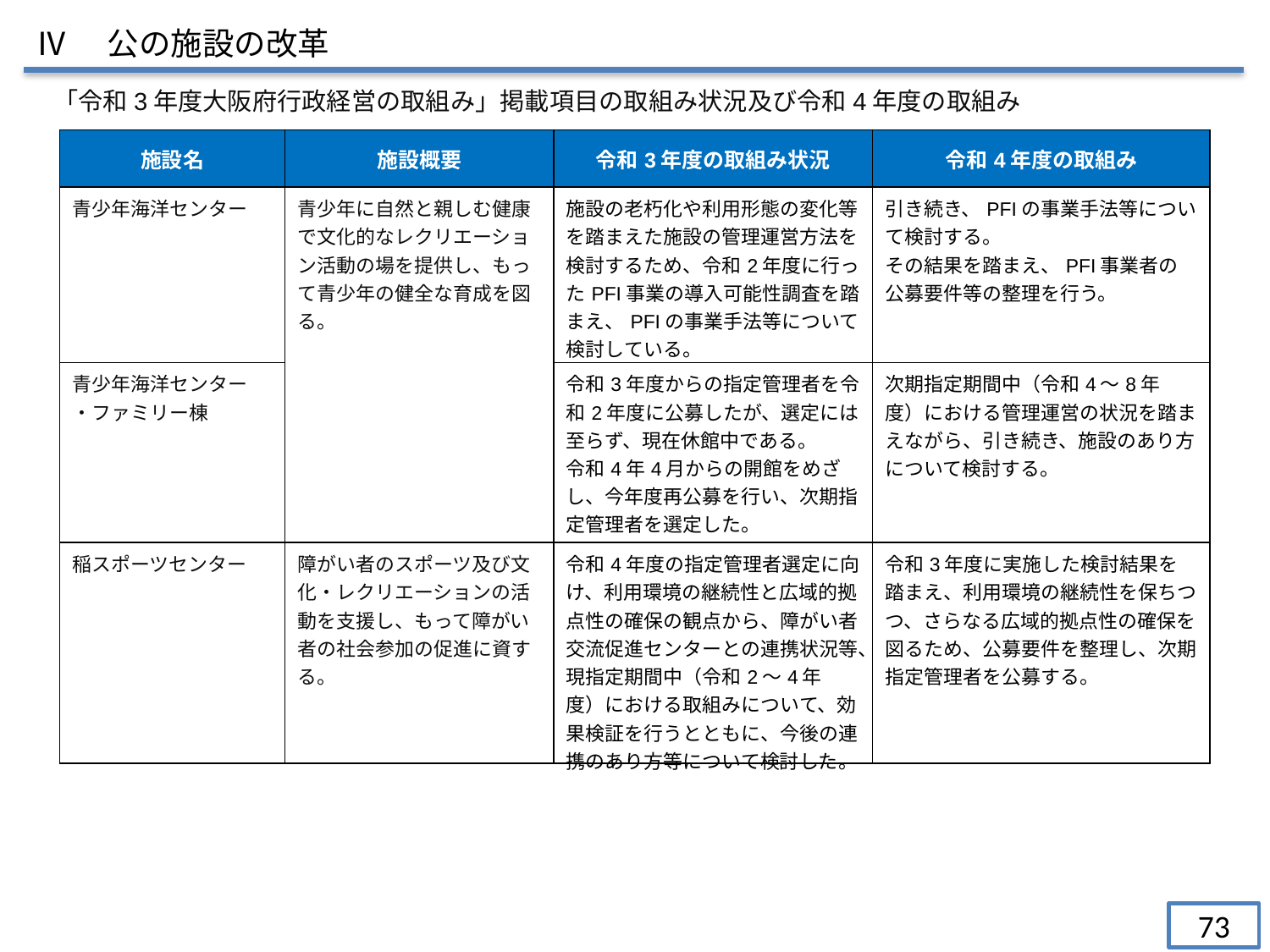

Ⅳ　公の施設の改革
「令和3年度大阪府行政経営の取組み」掲載項目の取組み状況及び令和4年度の取組み
| 施設名 | 施設概要 | 令和3年度の取組み状況 | 令和4年度の取組み |
| --- | --- | --- | --- |
| 青少年海洋センター | 青少年に自然と親しむ健康で文化的なレクリエーション活動の場を提供し、もって青少年の健全な育成を図る。 | 施設の老朽化や利用形態の変化等を踏まえた施設の管理運営方法を検討するため、令和2年度に行ったPFI事業の導入可能性調査を踏まえ、PFIの事業手法等について検討している。 | 引き続き、PFIの事業手法等について検討する。 その結果を踏まえ、PFI事業者の公募要件等の整理を行う。 |
| 青少年海洋センター ・ファミリー棟 |  | 令和3年度からの指定管理者を令和2年度に公募したが、選定には至らず、現在休館中である。 令和4年4月からの開館をめざし、今年度再公募を行い、次期指定管理者を選定した。 | 次期指定期間中（令和4～8年度）における管理運営の状況を踏まえながら、引き続き、施設のあり方について検討する。 |
| 稲スポーツセンター | 障がい者のスポーツ及び文化・レクリエーションの活動を支援し、もって障がい者の社会参加の促進に資する。 | 令和4年度の指定管理者選定に向け、利用環境の継続性と広域的拠点性の確保の観点から、障がい者交流促進センターとの連携状況等、現指定期間中（令和2～4年度）における取組みについて、効果検証を行うとともに、今後の連携のあり方等について検討した。 | 令和3年度に実施した検討結果を踏まえ、利用環境の継続性を保ちつつ、さらなる広域的拠点性の確保を図るため、公募要件を整理し、次期指定管理者を公募する。 |
73